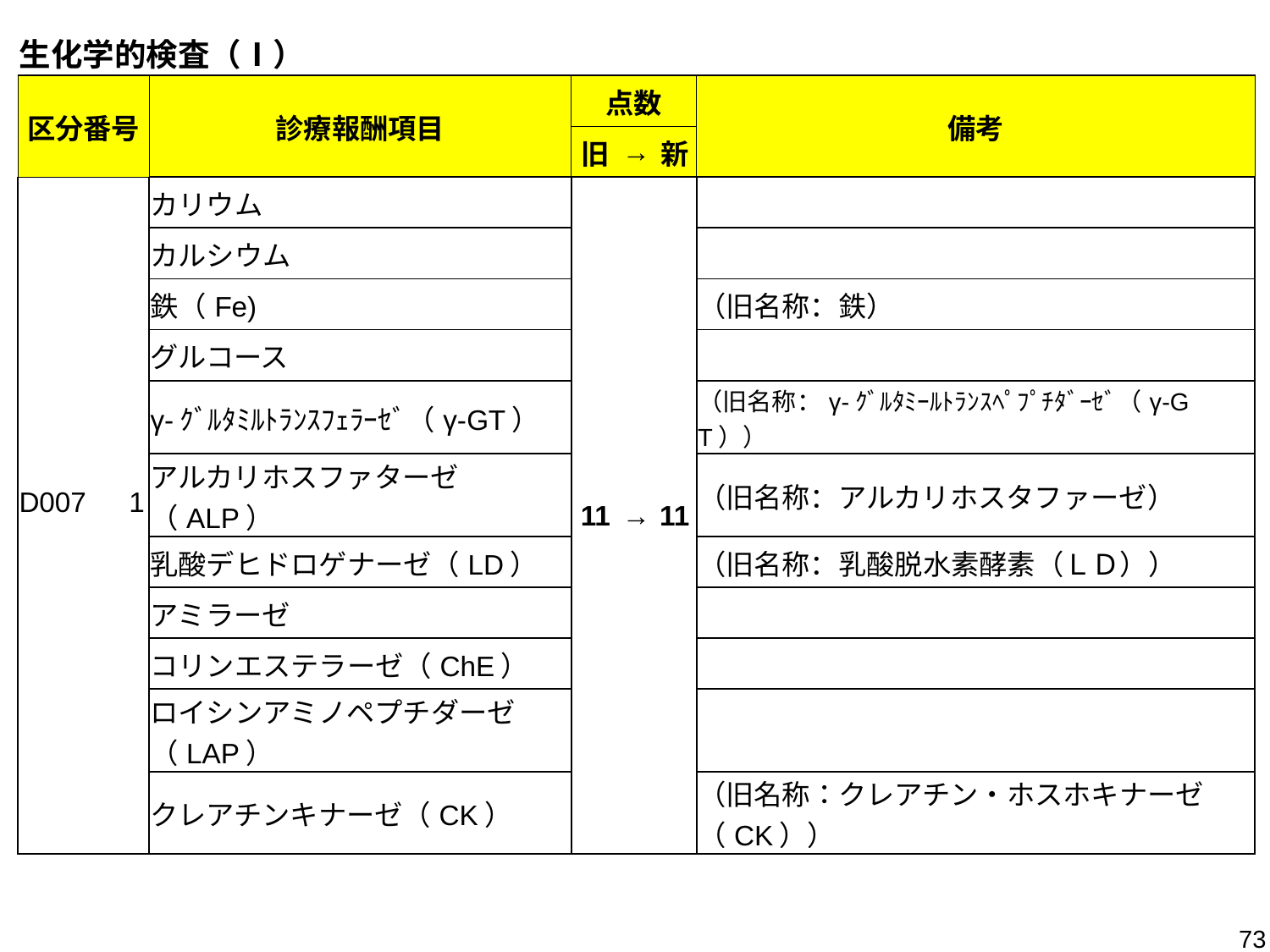

| 生化学的検査（Ⅰ） |  |  |  |  |  |
| --- | --- | --- | --- | --- | --- |
| 区分番号 | 診療報酬項目 | 点数 |  |  | 備考 |
|  |  | 旧 | → | 新 |  |
| D007　1 | カリウム | 11 | → | 11 |  |
|  | カルシウム |  |  |  |  |
|  | 鉄（Fe) |  |  |  | （旧名称：鉄） |
|  | グルコース |  |  |  |  |
|  | γ-ｸﾞﾙﾀﾐﾙﾄﾗﾝｽﾌｪﾗｰｾﾞ（γ‐GT） |  |  |  | （旧名称：γ-ｸﾞﾙﾀﾐｰﾙﾄﾗﾝｽﾍﾟﾌﾟﾁﾀﾞｰｾﾞ（γ-GT）） |
|  | アルカリホスファターゼ（ALP） |  |  |  | （旧名称：アルカリホスタファーゼ） |
|  | 乳酸デヒドロゲナーゼ（LD） |  |  |  | （旧名称：乳酸脱水素酵素（ＬＤ）） |
|  | アミラーゼ |  |  |  |  |
|  | コリンエステラーゼ（ChE） |  |  |  |  |
|  | ロイシンアミノペプチダーゼ（LAP） |  |  |  |  |
|  | クレアチンキナーゼ（CK） |  |  |  | （旧名称：クレアチン・ホスホキナーゼ（CK）） |
73